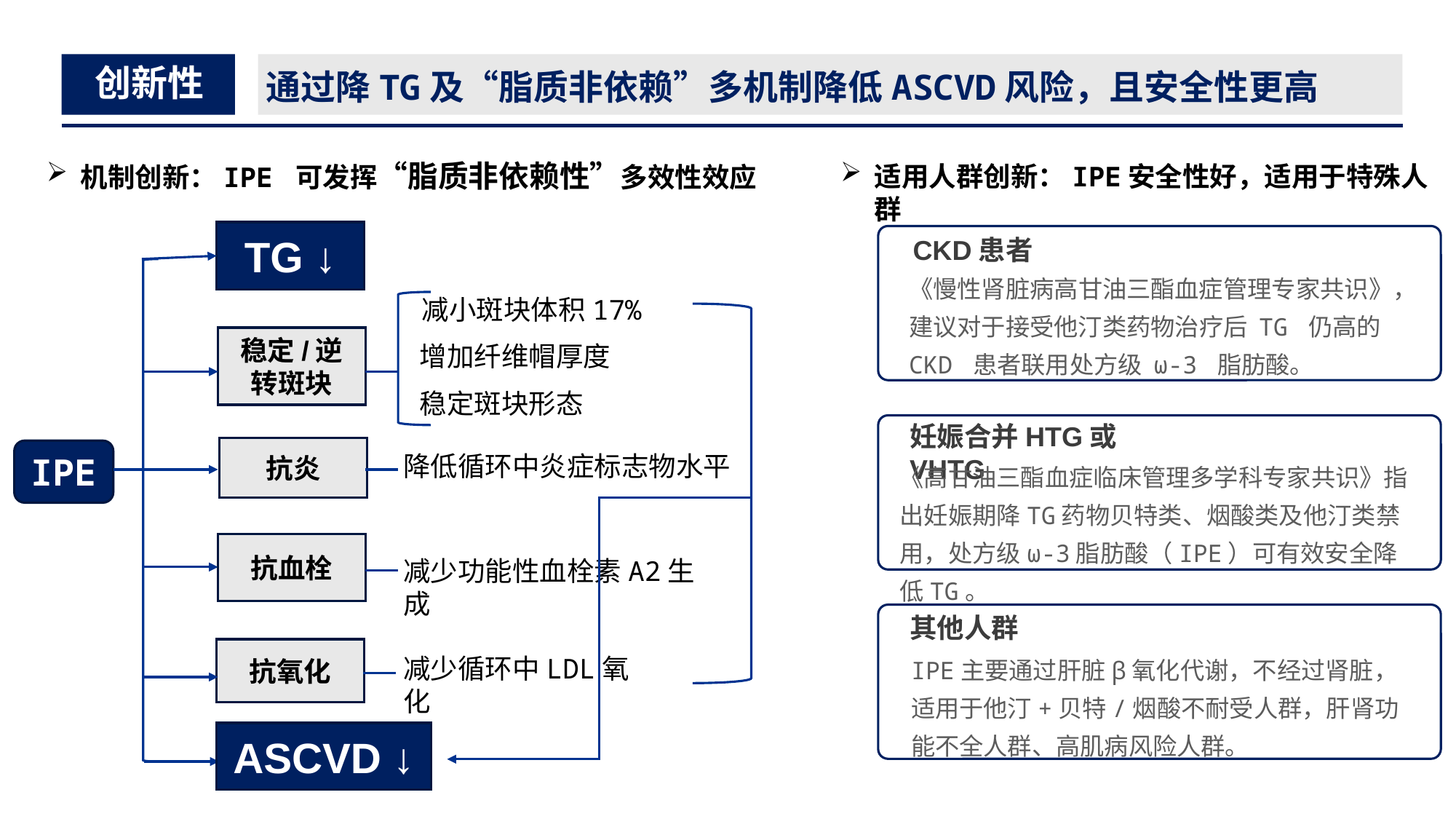

创新性
通过降TG及“脂质非依赖”多机制降低ASCVD风险，且安全性更高
机制创新：IPE 可发挥“脂质非依赖性”多效性效应
适用人群创新：IPE安全性好，适用于特殊人群
TG ↓

减小斑块体积17%

稳定/逆转斑块
增加纤维帽厚度
稳定斑块形态
抗炎
IPE
降低循环中炎症标志物水平
抗血栓
减少功能性血栓素A2生成
抗氧化
减少循环中LDL氧化
ASCVD ↓

CKD患者
《慢性肾脏病高甘油三酯血症管理专家共识》，建议对于接受他汀类药物治疗后 TG 仍高的 CKD 患者联用处方级 ω-3 脂肪酸。

妊娠合并HTG或VHTG
《高甘油三酯血症临床管理多学科专家共识》指出妊娠期降TG药物贝特类、烟酸类及他汀类禁用，处方级ω⁃3脂肪酸（IPE）可有效安全降低TG。

其他人群
IPE主要通过肝脏β氧化代谢，不经过肾脏，适用于他汀+贝特/烟酸不耐受人群，肝肾功能不全人群、高肌病风险人群。